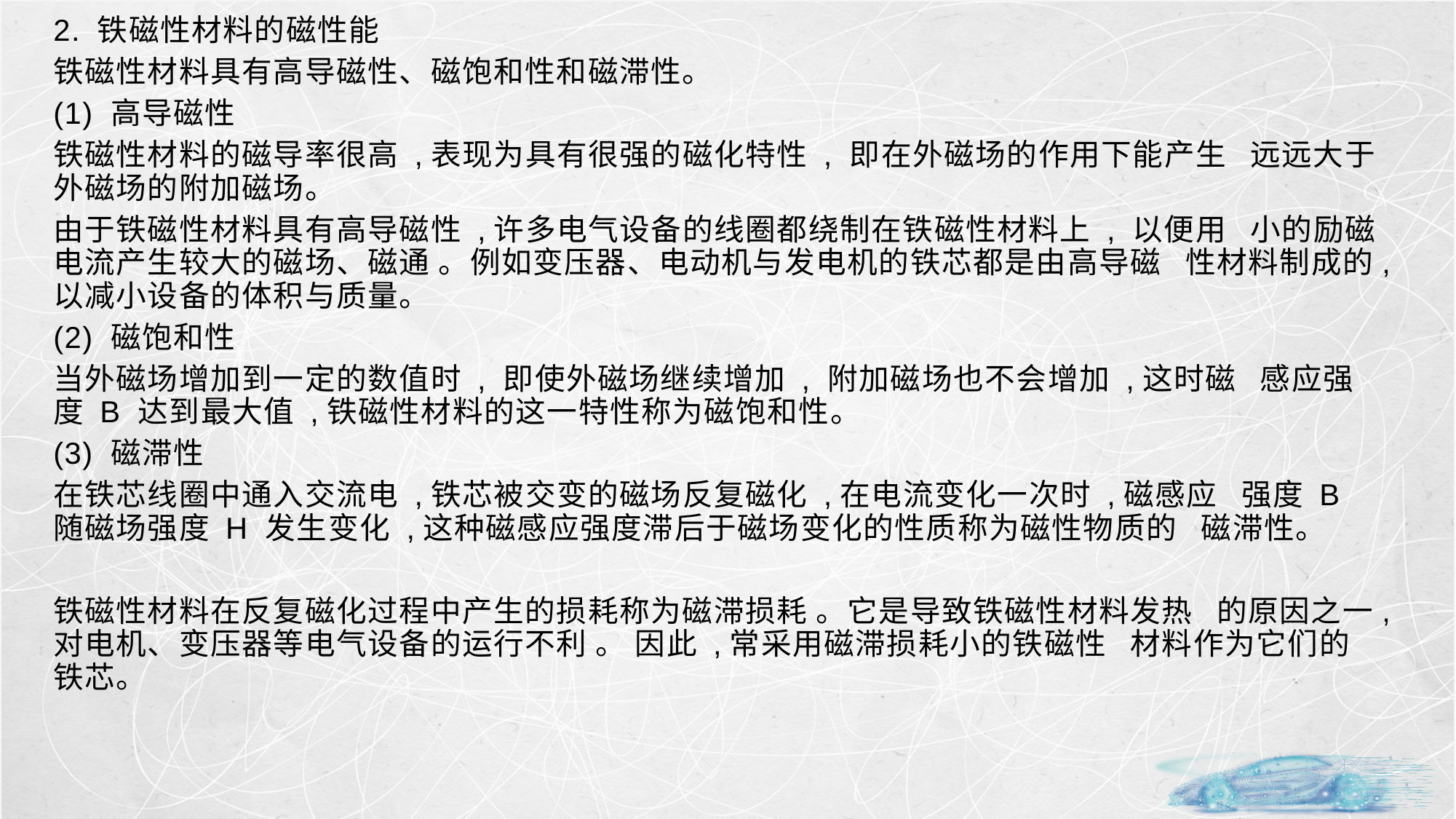

2. 铁磁性材料的磁性能
铁磁性材料具有高导磁性、磁饱和性和磁滞性。
(1) 高导磁性
铁磁性材料的磁导率很高 ,表现为具有很强的磁化特性 , 即在外磁场的作用下能产生   远远大于外磁场的附加磁场。
由于铁磁性材料具有高导磁性 ,许多电气设备的线圈都绕制在铁磁性材料上 , 以便用   小的励磁电流产生较大的磁场、磁通 。例如变压器、电动机与发电机的铁芯都是由高导磁   性材料制成的 ,以减小设备的体积与质量。
(2) 磁饱和性
当外磁场增加到一定的数值时 , 即使外磁场继续增加 , 附加磁场也不会增加 ,这时磁   感应强度 B 达到最大值 ,铁磁性材料的这一特性称为磁饱和性。
(3) 磁滞性
在铁芯线圈中通入交流电 ,铁芯被交变的磁场反复磁化 ,在电流变化一次时 ,磁感应   强度 B 随磁场强度 H 发生变化 ,这种磁感应强度滞后于磁场变化的性质称为磁性物质的   磁滞性。

铁磁性材料在反复磁化过程中产生的损耗称为磁滞损耗 。它是导致铁磁性材料发热   的原因之一 ,对电机、变压器等电气设备的运行不利 。 因此 ,常采用磁滞损耗小的铁磁性   材料作为它们的铁芯。